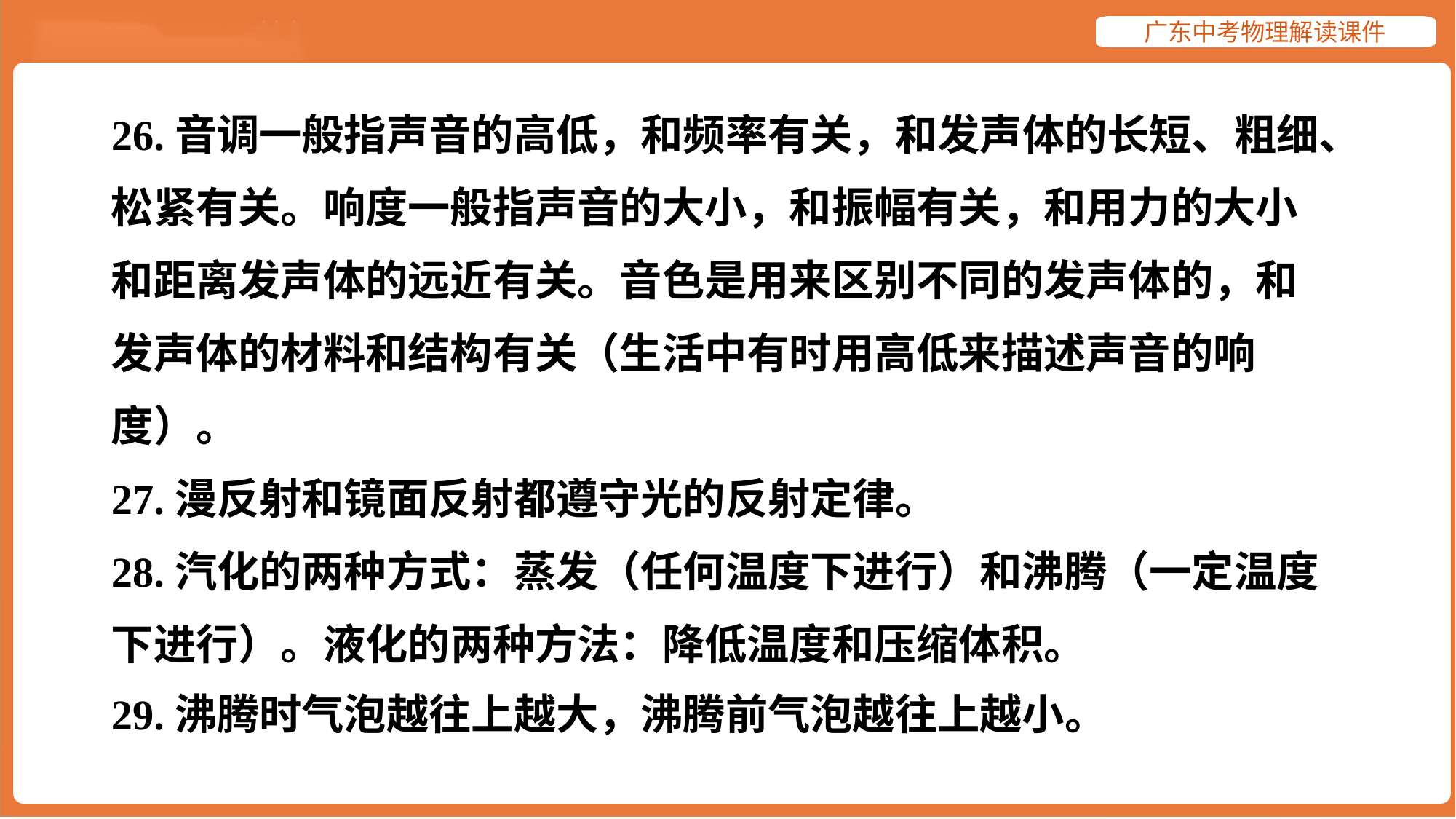

26.音调一般指声音的高低，和频率有关，和发声体的长短、粗细、
松紧有关。响度一般指声音的大小，和振幅有关，和用力的大小
和距离发声体的远近有关。音色是用来区别不同的发声体的，和
发声体的材料和结构有关（生活中有时用高低来描述声音的响
度）。
27.漫反射和镜面反射都遵守光的反射定律。
28.汽化的两种方式：蒸发（任何温度下进行）和沸腾（一定温度
下进行）。液化的两种方法：降低温度和压缩体积。
29.沸腾时气泡越往上越大，沸腾前气泡越往上越小。#29